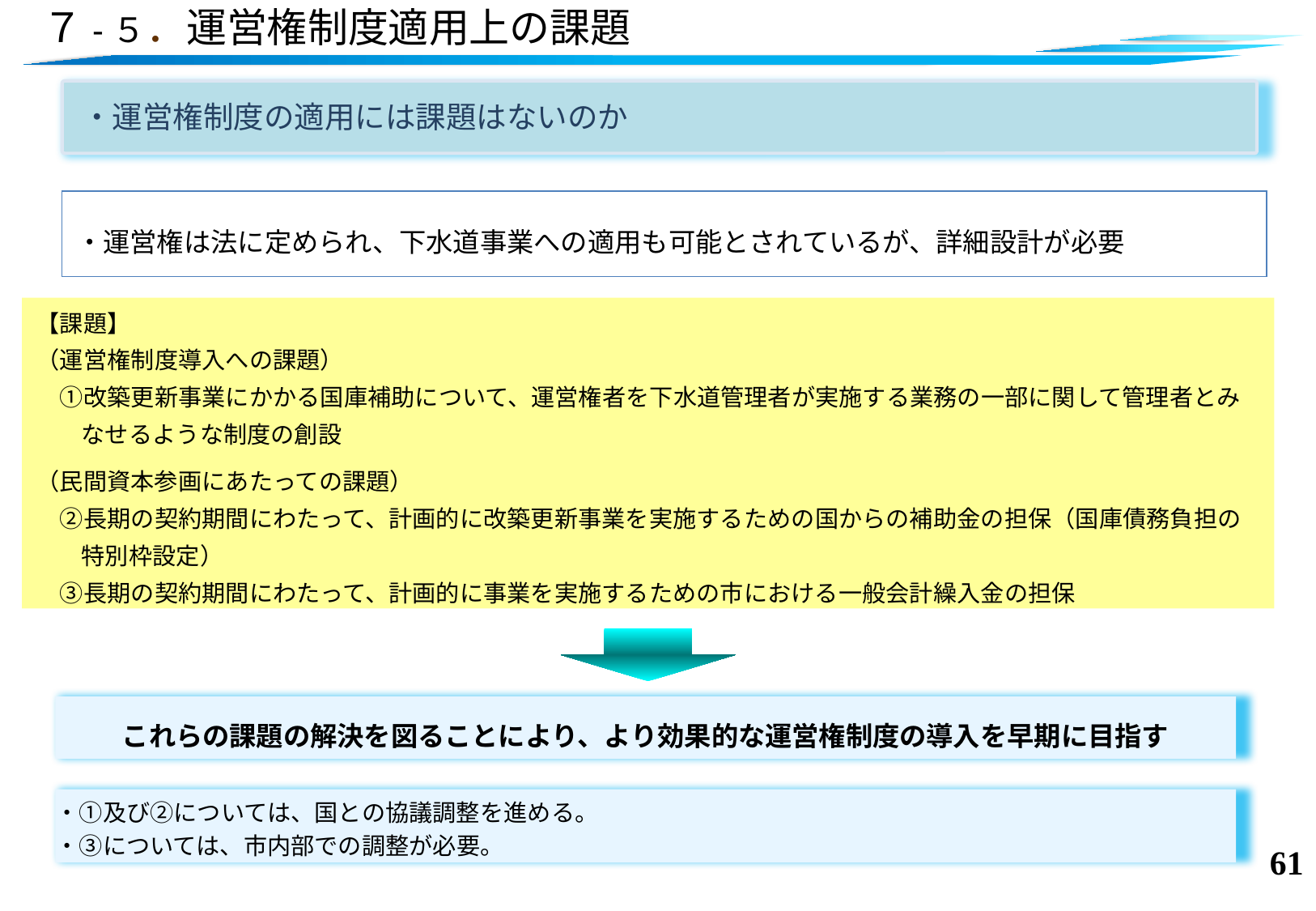

# ７-５．運営権制度適用上の課題
・運営権制度の適用には課題はないのか
・運営権は法に定められ、下水道事業への適用も可能とされているが、詳細設計が必要
【課題】
（運営権制度導入への課題）
　①改築更新事業にかかる国庫補助について、運営権者を下水道管理者が実施する業務の一部に関して管理者とみなせるような制度の創設
（民間資本参画にあたっての課題）
　②長期の契約期間にわたって、計画的に改築更新事業を実施するための国からの補助金の担保（国庫債務負担の特別枠設定）
　③長期の契約期間にわたって、計画的に事業を実施するための市における一般会計繰入金の担保

これらの課題の解決を図ることにより、より効果的な運営権制度の導入を早期に目指す
・①及び②については、国との協議調整を進める。
・③については、市内部での調整が必要。
61